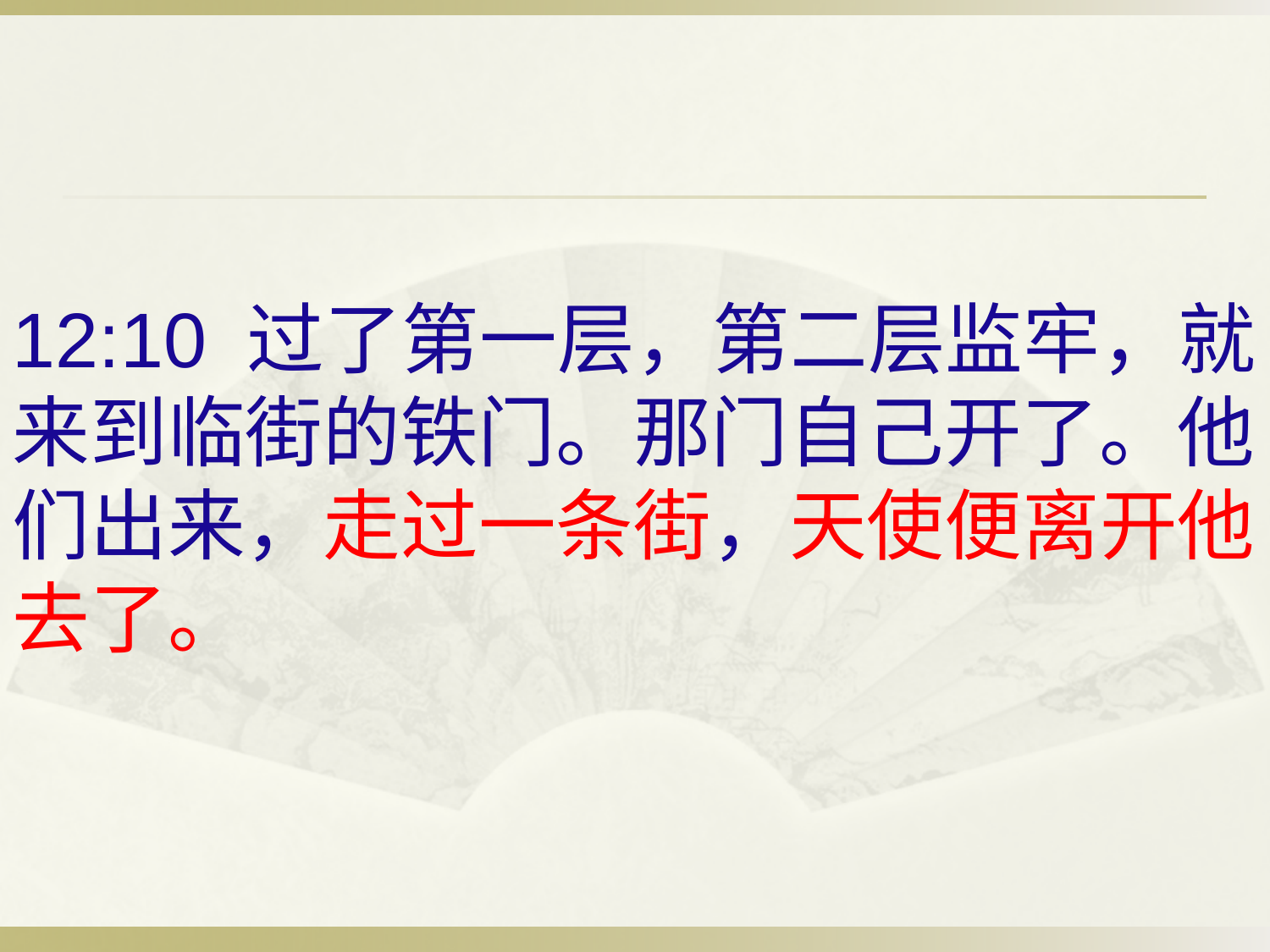

# 12:10 过了第一层，第二层监牢，就来到临街的铁门。那门自己开了。他们出来，走过一条街，天使便离开他去了。